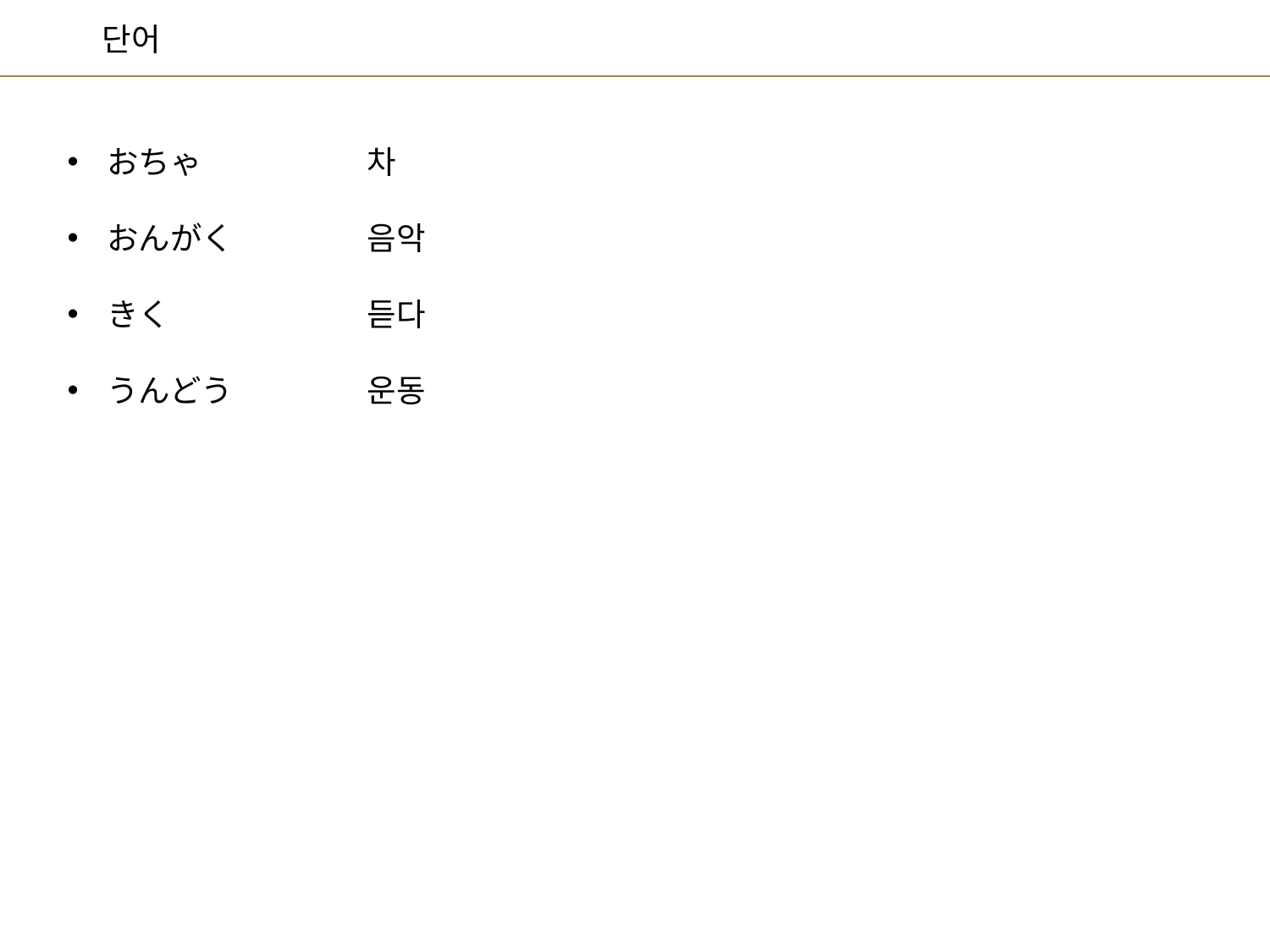

차

음악

듣다

운동
おちゃ

おんがく

きく

うんどう